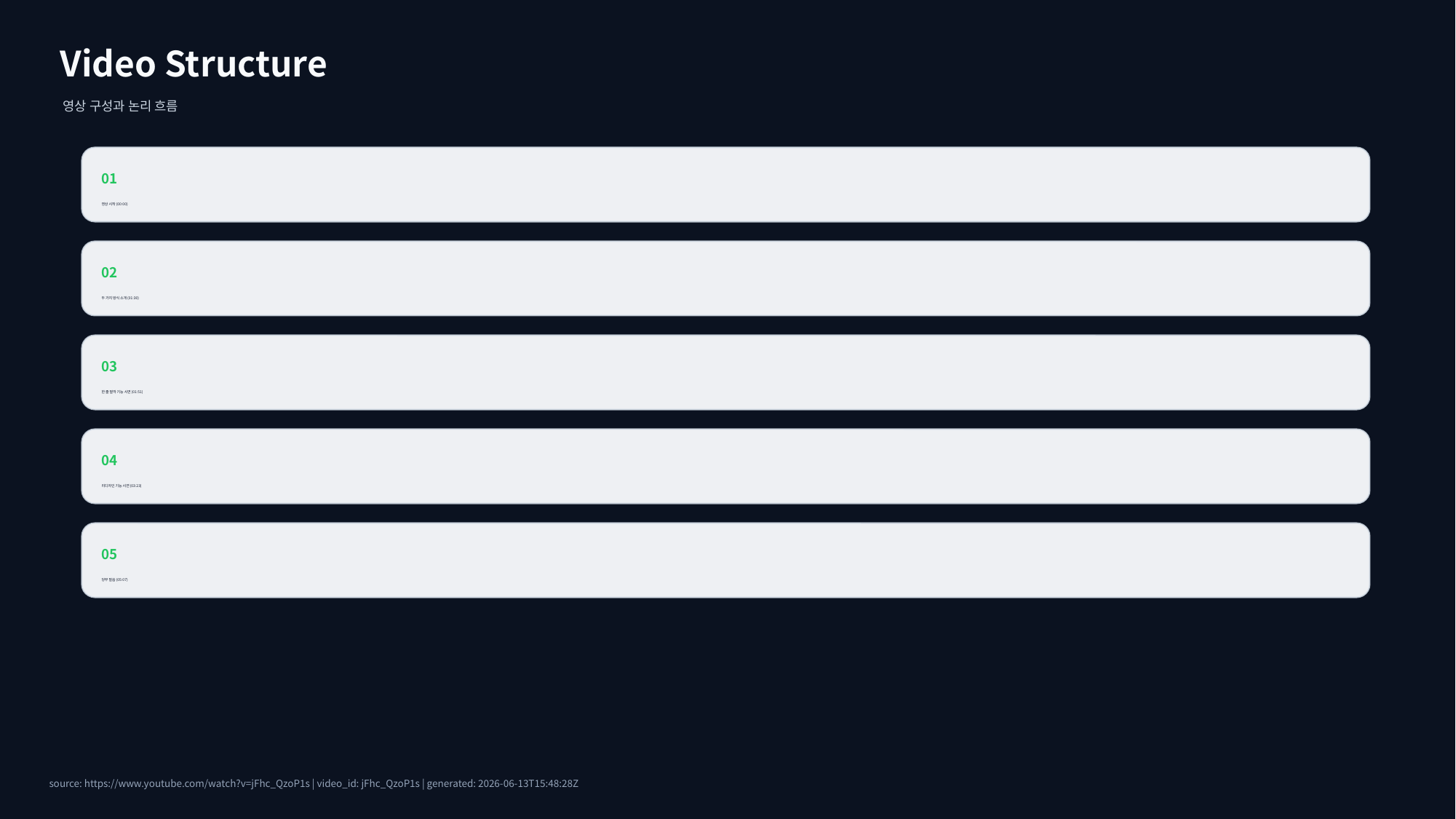

Video Structure
영상 구성과 논리 흐름

01
영상 시작 (00:00)

02
두 가지 방식 소개 (01:30)

03
한 줄 딸깍 기능 시연 (01:51)

04
리디자인 기능 시연 (03:23)

05
당부 말씀 (05:07)
source: https://www.youtube.com/watch?v=jFhc_QzoP1s | video_id: jFhc_QzoP1s | generated: 2026-06-13T15:48:28Z